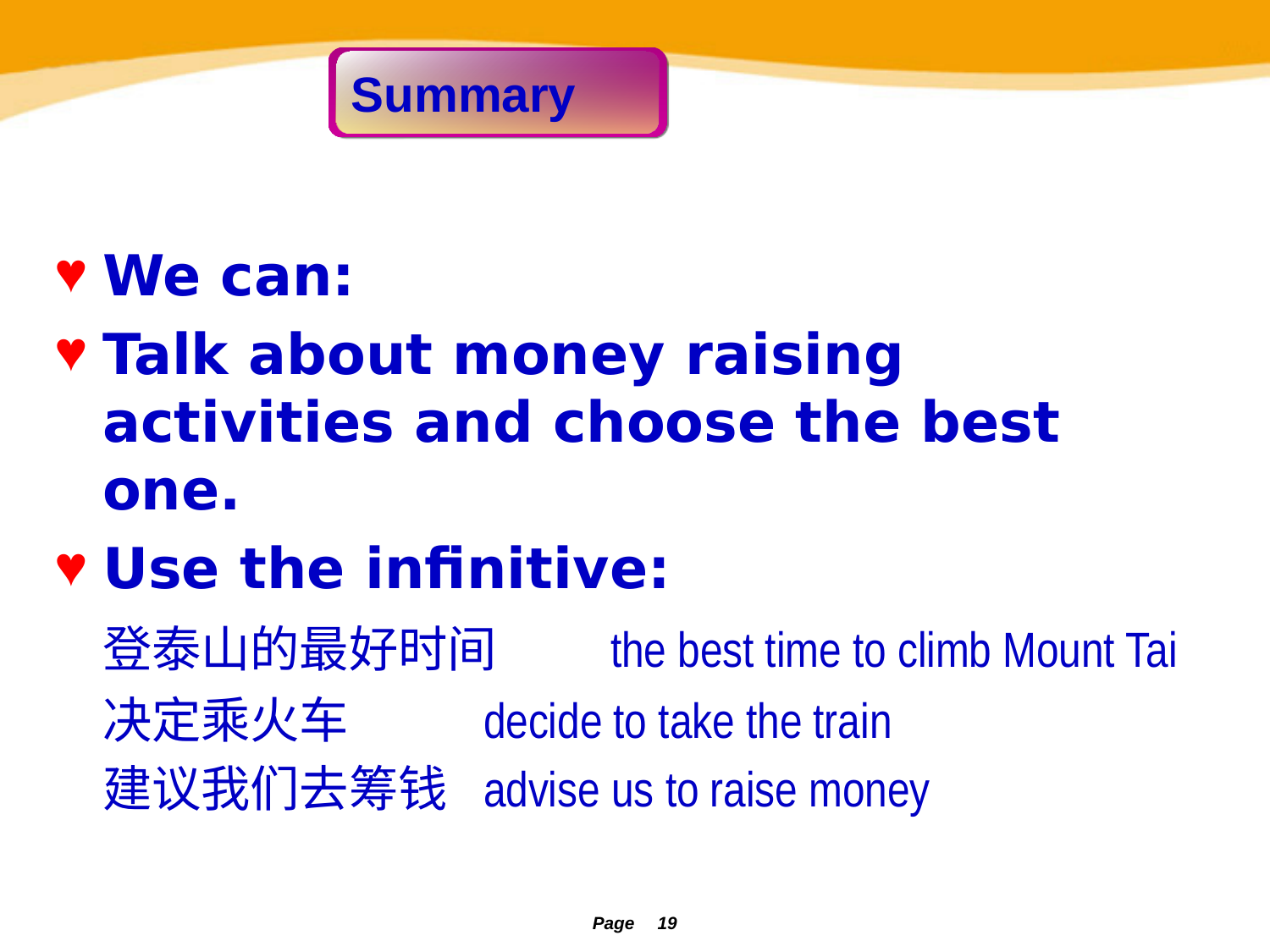

# Summary
We can:
Talk about money raising activities and choose the best one.
Use the infinitive:
	登泰山的最好时间	the best time to climb Mount Tai
	决定乘火车		decide to take the train
	建议我们去筹钱	advise us to raise money